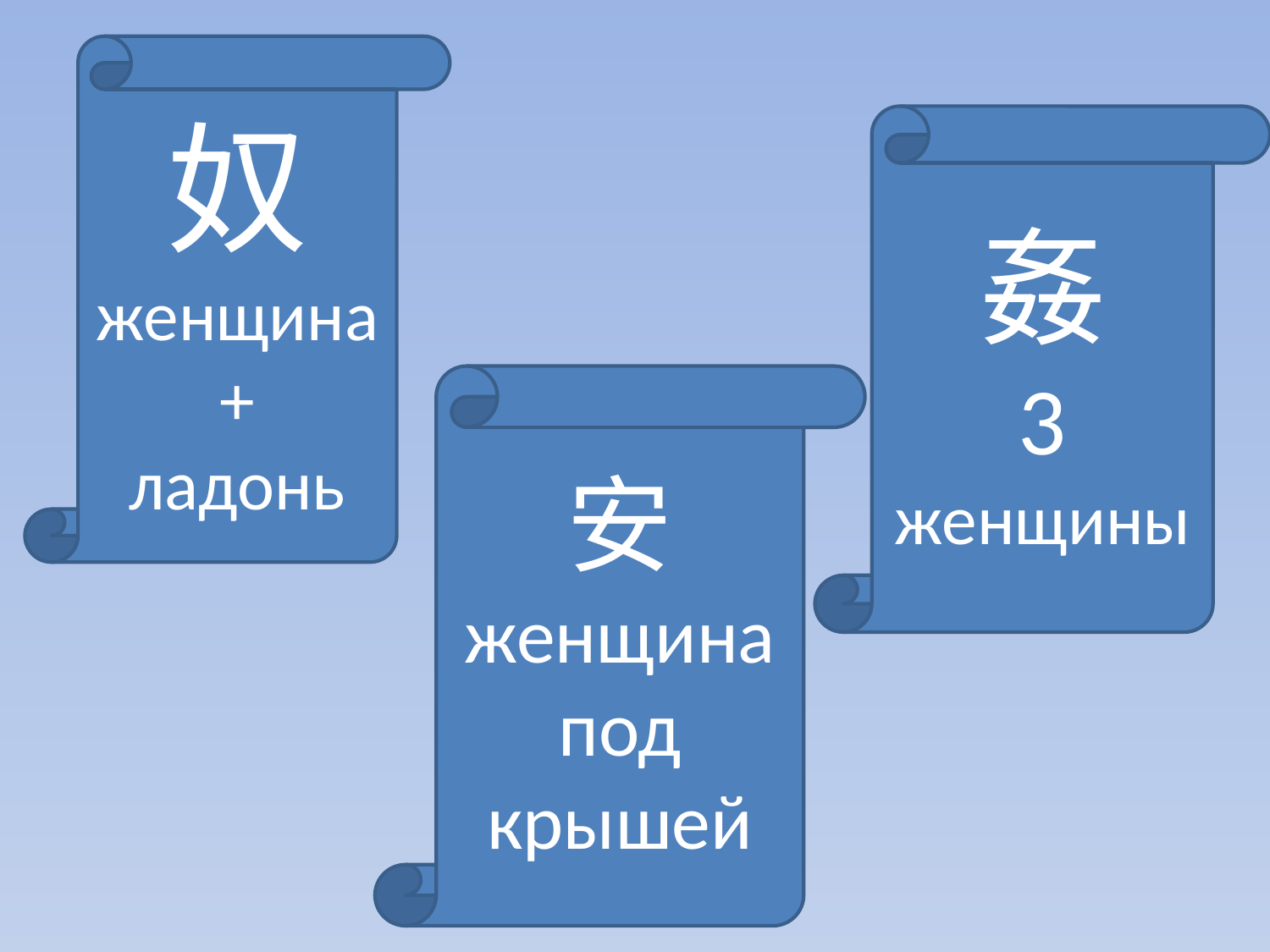

奴
женщина +
ладонь
姦
3 женщины
安
женщина под крышей